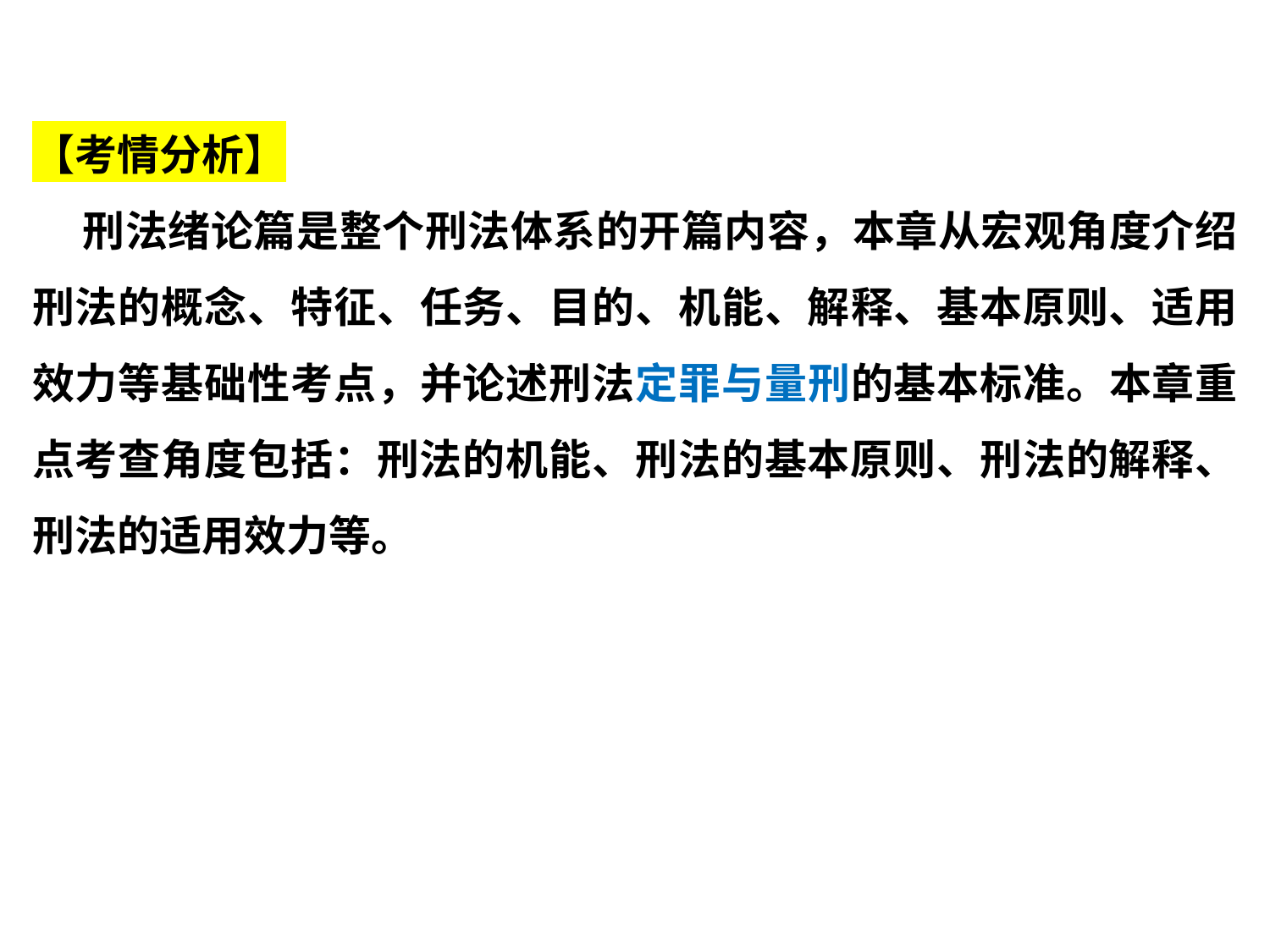

【考情分析】
    刑法绪论篇是整个刑法体系的开篇内容，本章从宏观角度介绍刑法的概念、特征、任务、目的、机能、解释、基本原则、适用效力等基础性考点，并论述刑法定罪与量刑的基本标准。本章重点考查角度包括：刑法的机能、刑法的基本原则、刑法的解释、刑法的适用效力等。